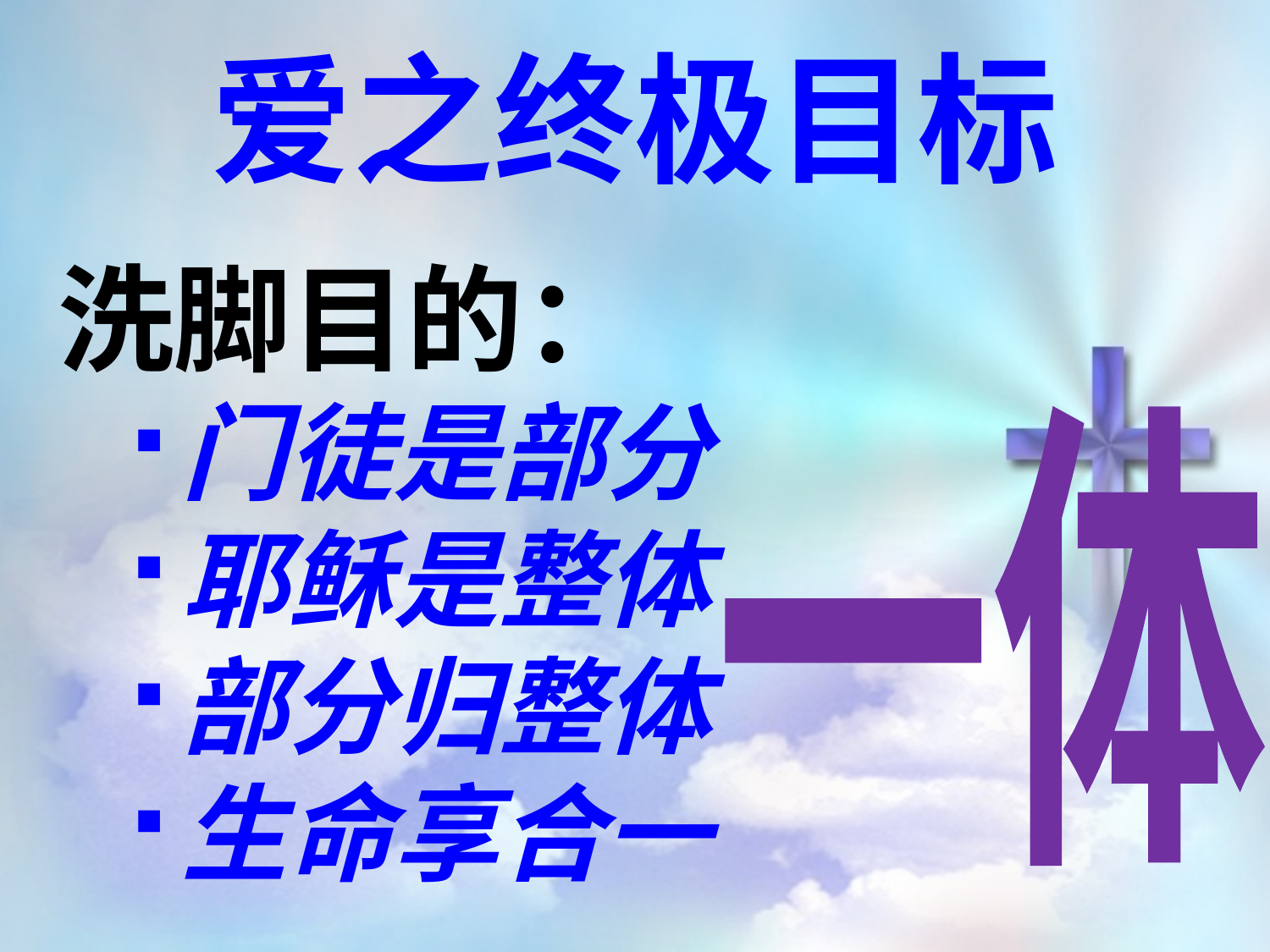

爱之终极目标
洗脚目的：
门徒是部分
耶稣是整体
部分归整体
生命享合一
一体